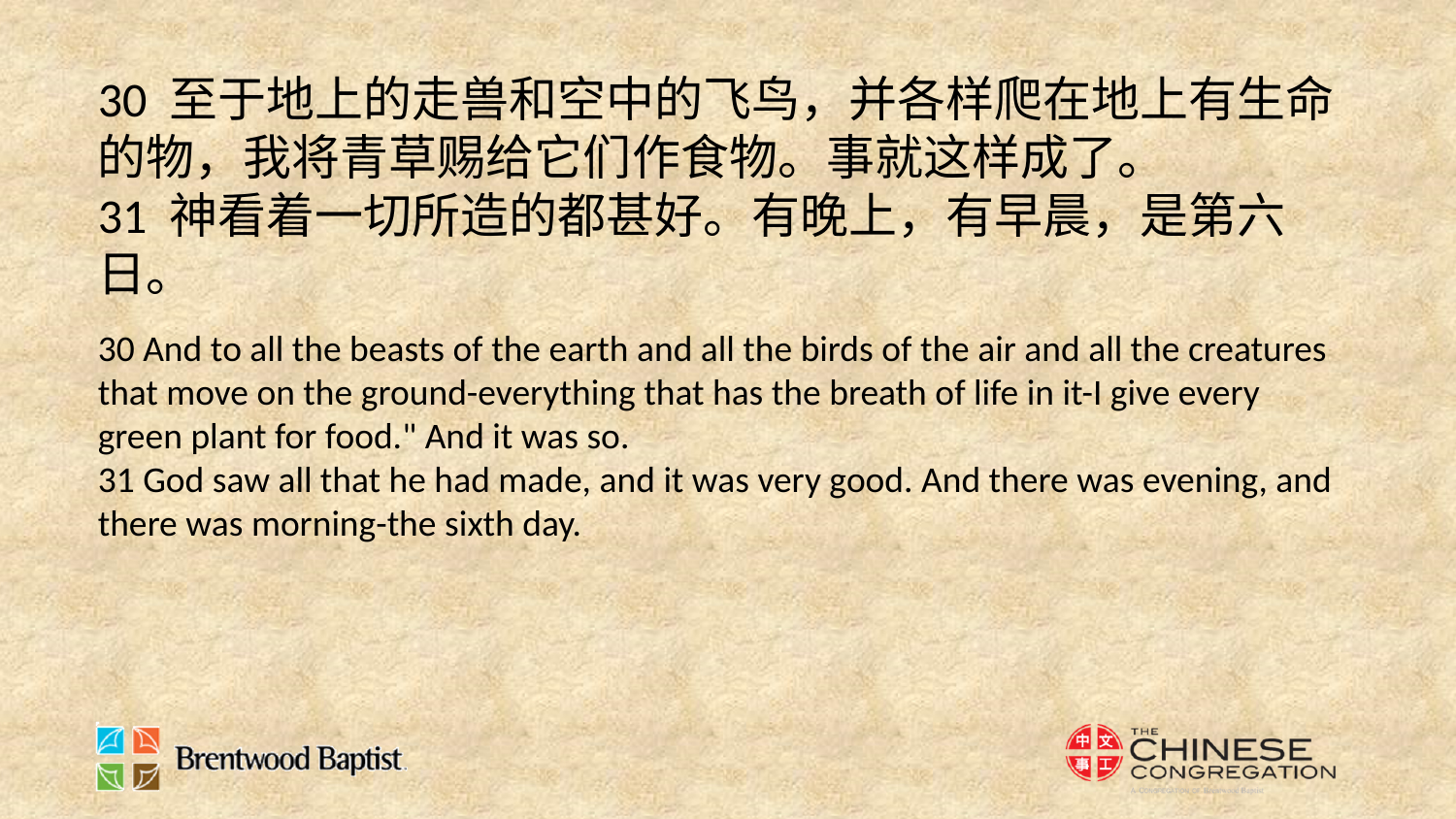

30 至于地上的走兽和空中的飞鸟，并各样爬在地上有生命的物，我将青草赐给它们作食物。事就这样成了。
31 神看着一切所造的都甚好。有晚上，有早晨，是第六日。

30 And to all the beasts of the earth and all the birds of the air and all the creatures that move on the ground-everything that has the breath of life in it-I give every green plant for food." And it was so.
31 God saw all that he had made, and it was very good. And there was evening, and there was morning-the sixth day.